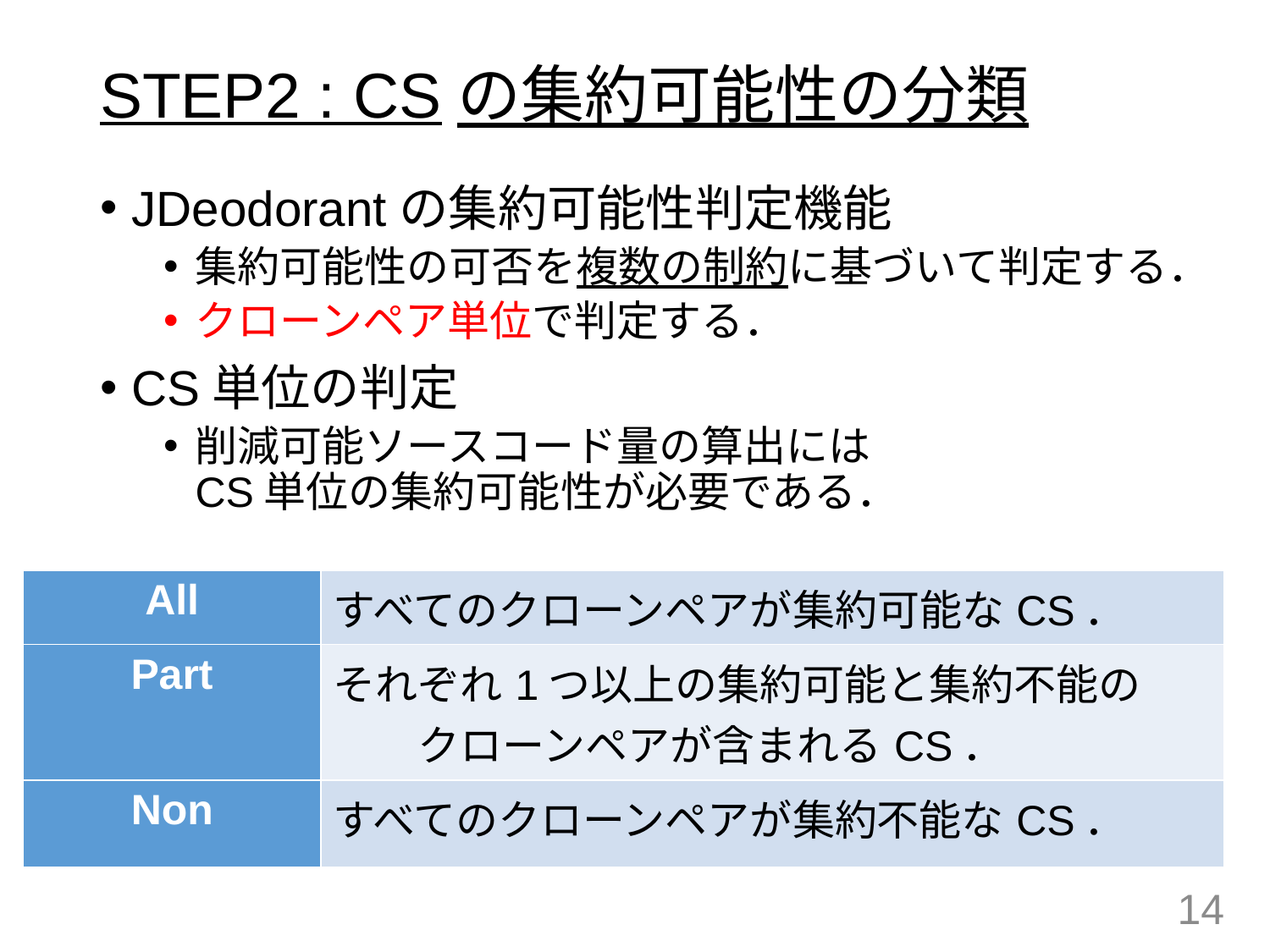

# STEP2 : CSの集約可能性の分類
JDeodorantの集約可能性判定機能
集約可能性の可否を複数の制約に基づいて判定する．
クローンペア単位で判定する．
CS単位の判定
削減可能ソースコード量の算出には                          CS単位の集約可能性が必要である．
| All | すべてのクローンペアが集約可能なCS． |
| --- | --- |
| Part | それぞれ1つ以上の集約可能と集約不能の　　　クローンペアが含まれるCS． |
| Non | すべてのクローンペアが集約不能なCS． |
14